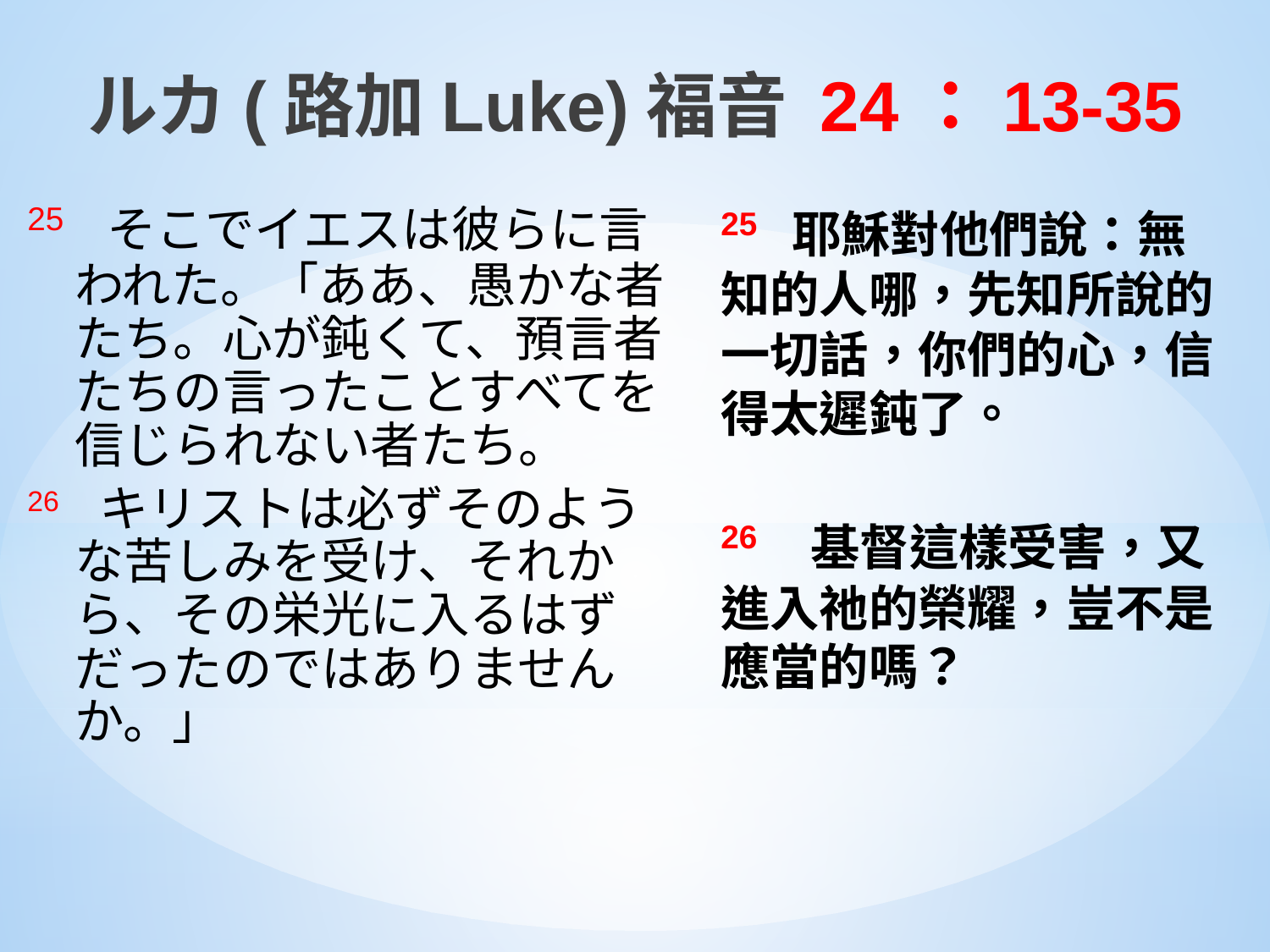

ルカ(路加Luke)福音 24：13-35
25  そこでイエスは彼らに言われた。「ああ、愚かな者たち。心が鈍くて、預言者たちの言ったことすべてを信じられない者たち。
26　キリストは必ずそのような苦しみを受け、それから、その栄光に入るはずだったのではありませんか。」

25  耶穌對他們說：無知的人哪，先知所說的一切話，你們的心，信得太遲鈍了。
26　 基督這樣受害，又進入祂的榮耀，豈不是應當的嗎？